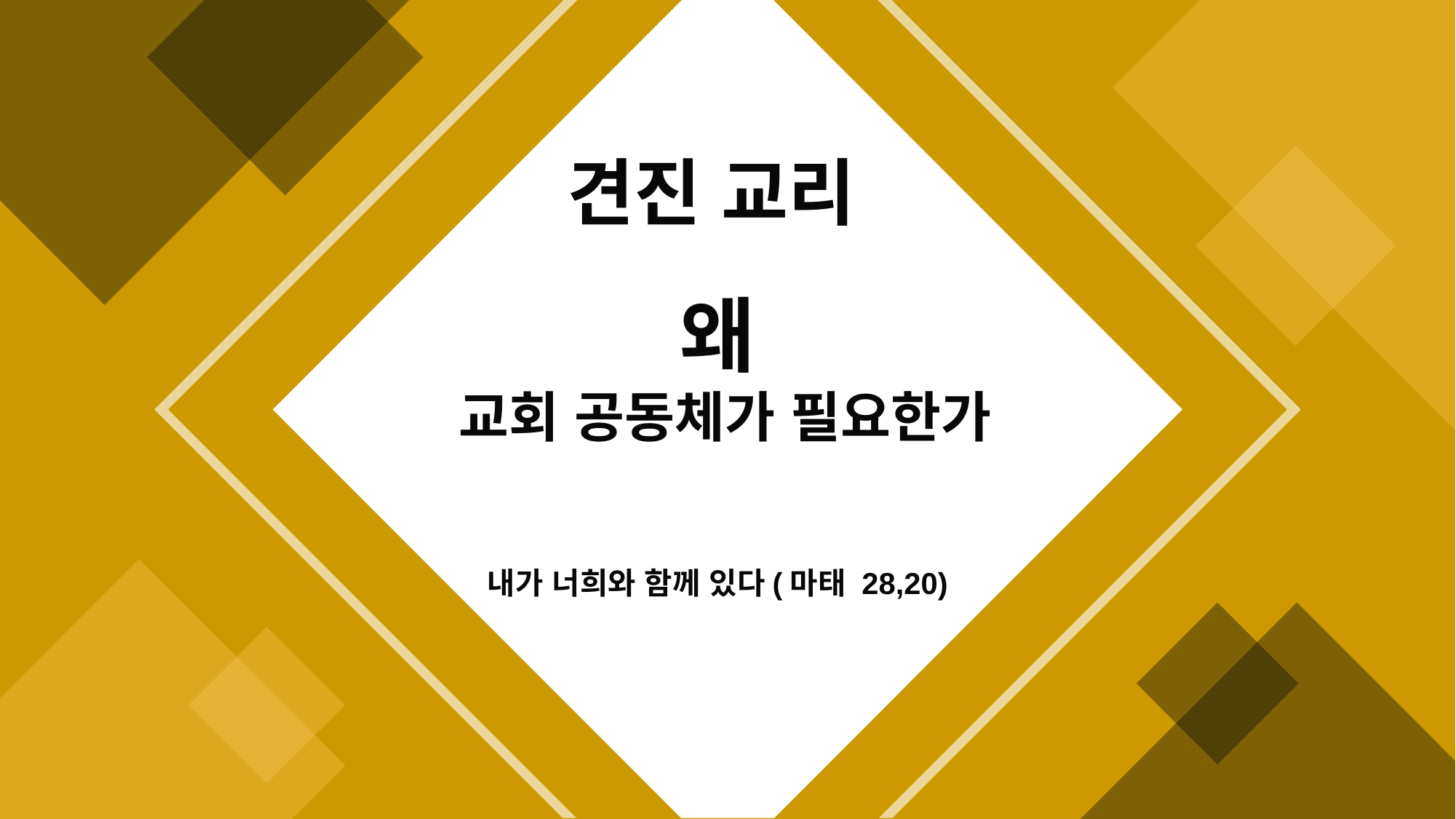

견진 교리

# 왜 교회 공동체가 필요한가
내가 너희와 함께 있다(마태 28,20)